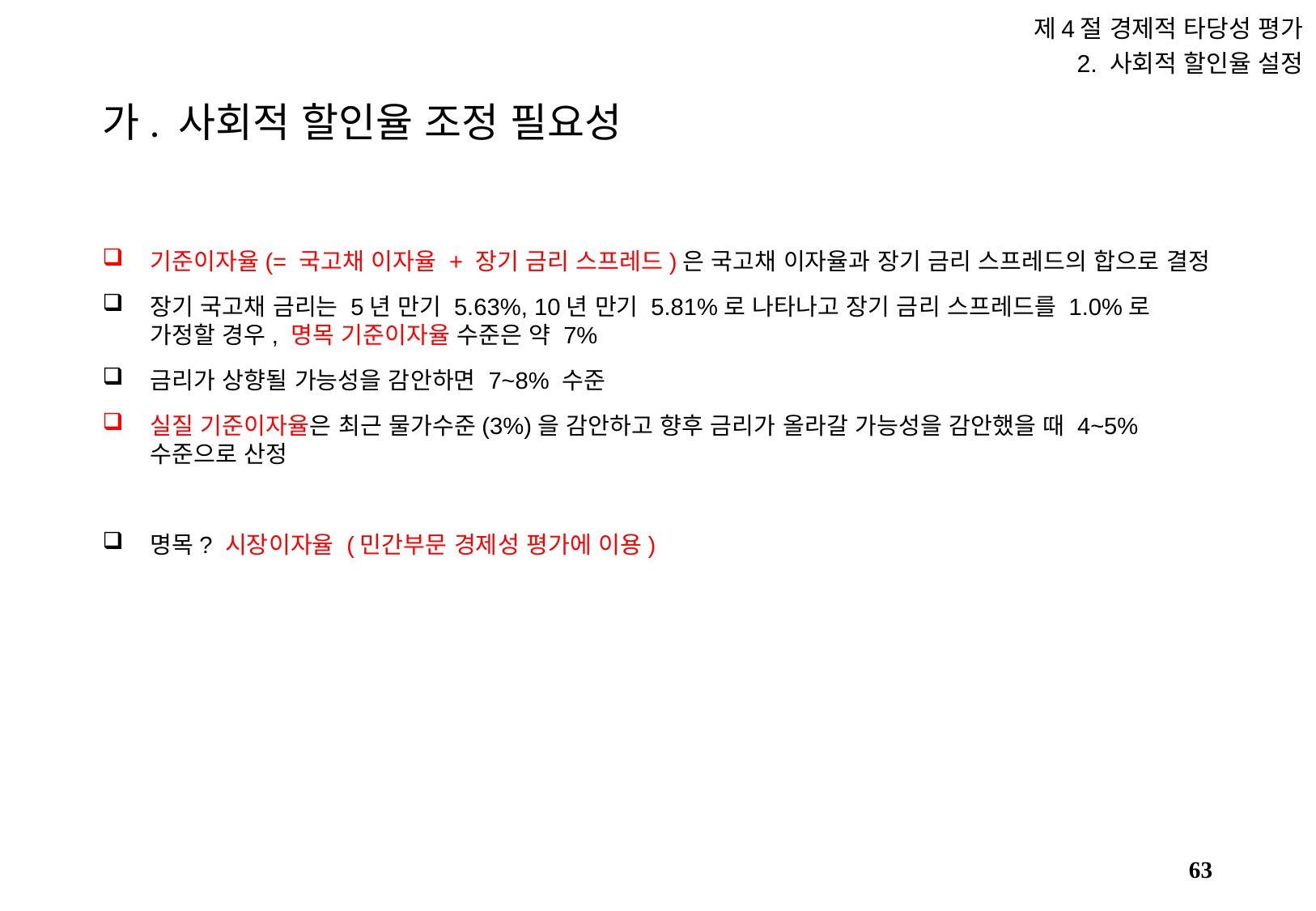

제4절 경제적 타당성 평가
2. 사회적 할인율 설정
# 가. 사회적 할인율 조정 필요성
기준이자율(= 국고채 이자율 + 장기 금리 스프레드)은 국고채 이자율과 장기 금리 스프레드의 합으로 결정
장기 국고채 금리는 5년 만기 5.63%, 10년 만기 5.81%로 나타나고 장기 금리 스프레드를 1.0%로 가정할 경우, 명목 기준이자율 수준은 약 7%
금리가 상향될 가능성을 감안하면 7~8% 수준
실질 기준이자율은 최근 물가수준(3%)을 감안하고 향후 금리가 올라갈 가능성을 감안했을 때 4~5% 수준으로 산정

명목? 시장이자율 (민간부문 경제성 평가에 이용)

63